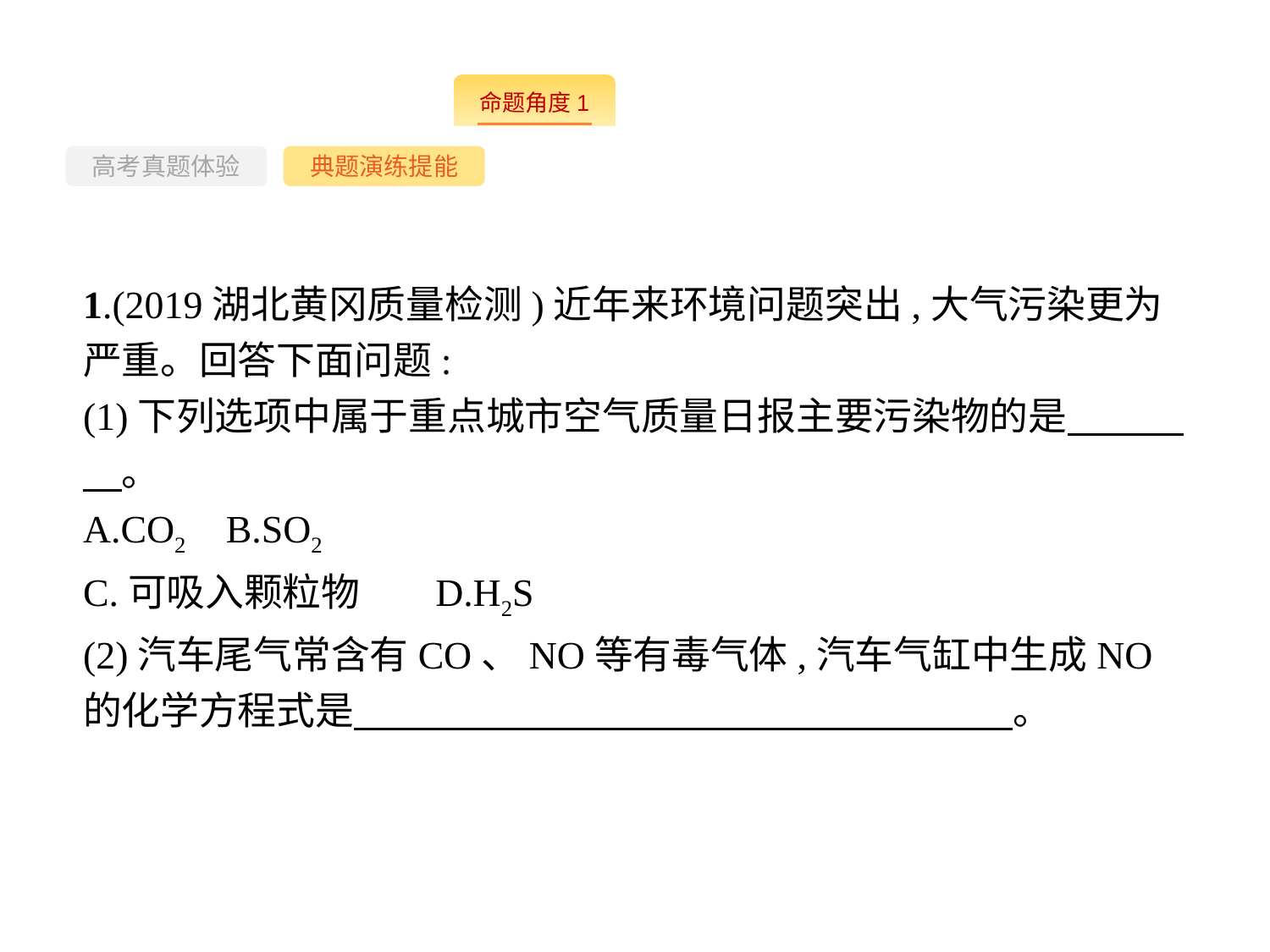

-29-
高考真题体验
典题演练提能
1.(2019湖北黄冈质量检测)近年来环境问题突出,大气污染更为严重。回答下面问题:
(1)下列选项中属于重点城市空气质量日报主要污染物的是　　　　。
A.CO2	B.SO2
C.可吸入颗粒物	D.H2S
(2)汽车尾气常含有CO、NO等有毒气体,汽车气缸中生成NO的化学方程式是　　　　　　　　　　　　　　　　　。